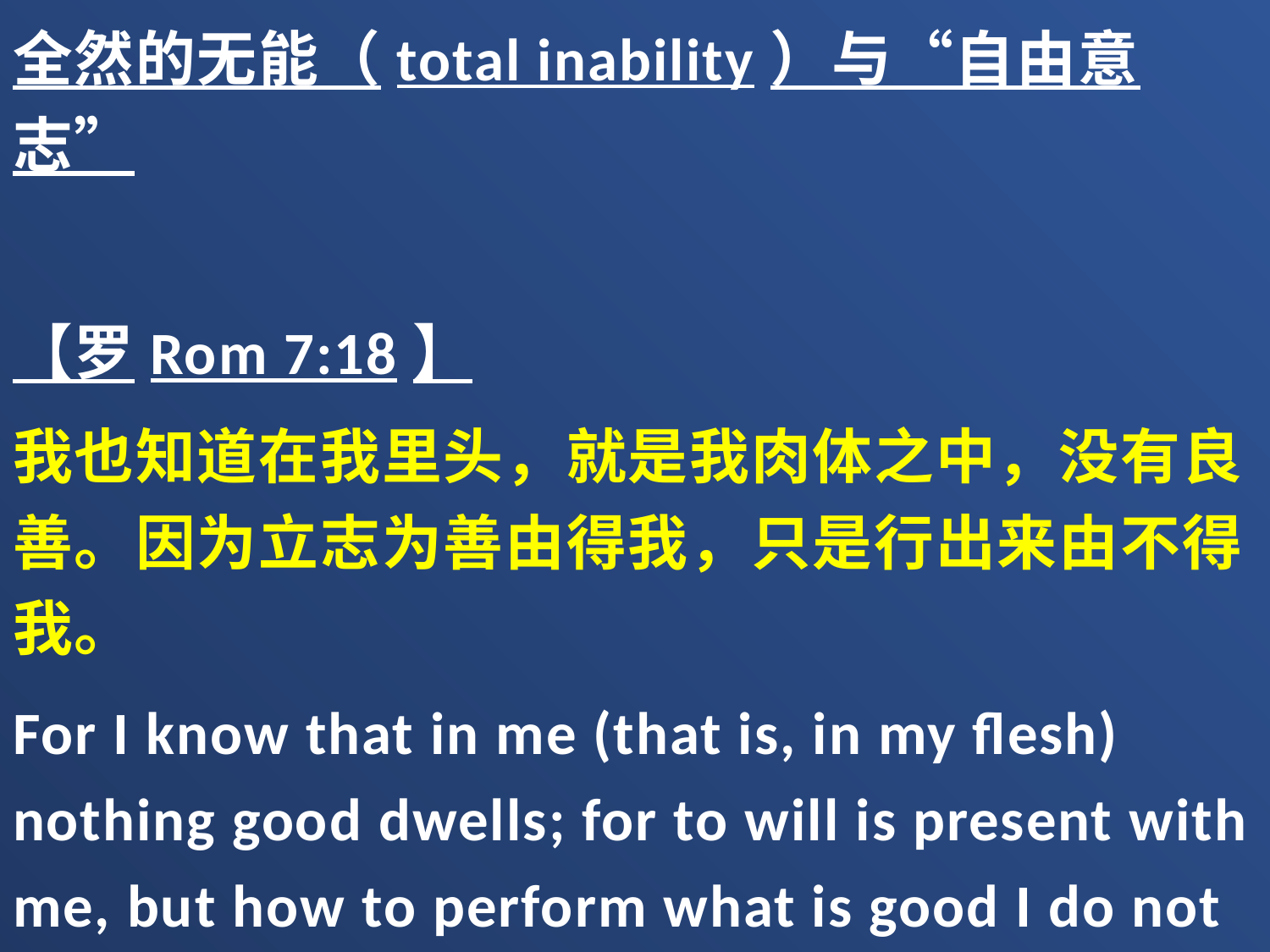

全然的无能（total inability）与“自由意志”

【罗Rom 7:18】
我也知道在我里头，就是我肉体之中，没有良善。因为立志为善由得我，只是行出来由不得我。
For I know that in me (that is, in my flesh) nothing good dwells; for to will is present with me, but how to perform what is good I do not find.